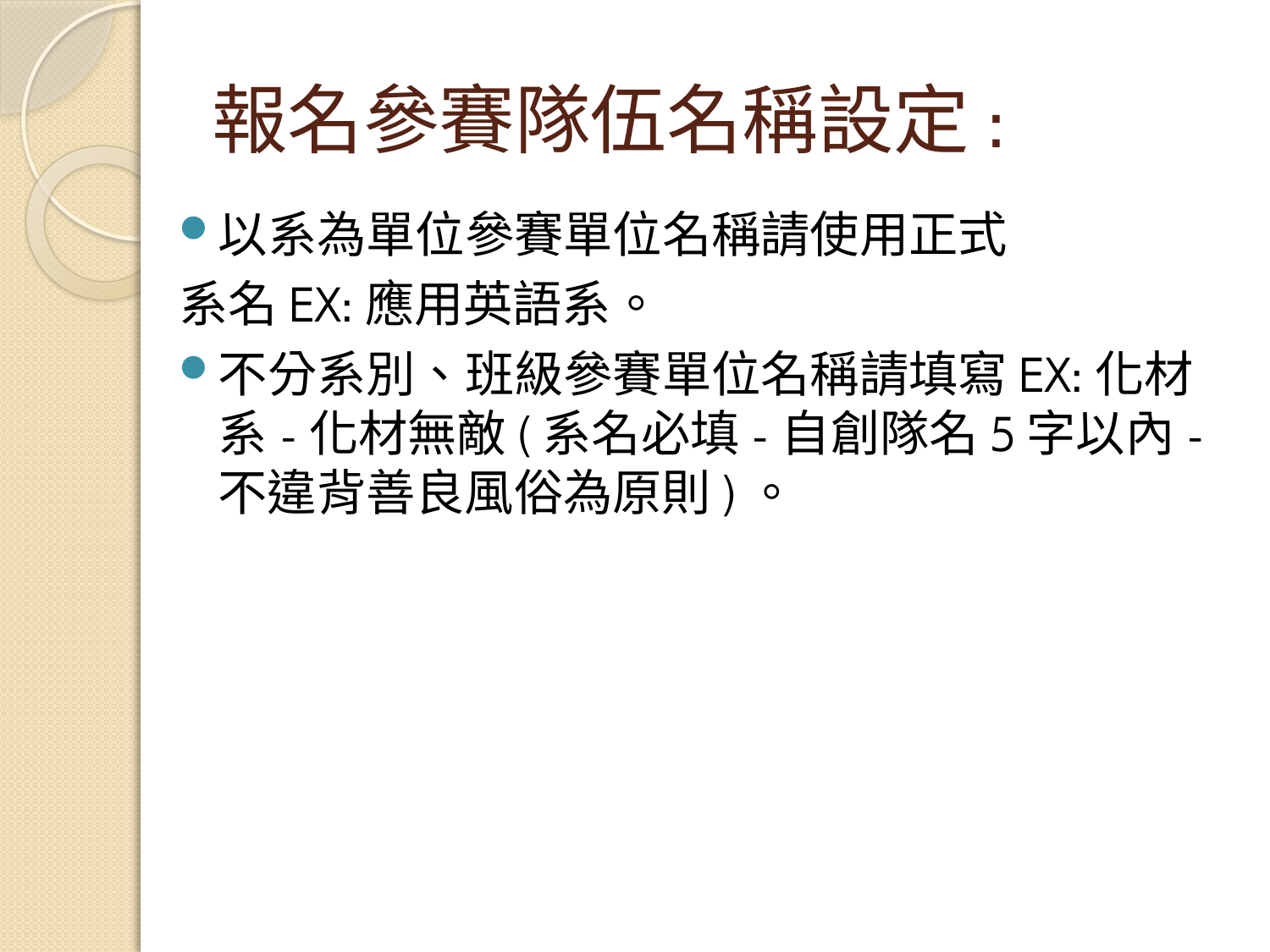

# 報名參賽隊伍名稱設定:
以系為單位參賽單位名稱請使用正式
系名EX:應用英語系。
不分系別、班級參賽單位名稱請填寫EX:化材系-化材無敵(系名必填-自創隊名5字以內-不違背善良風俗為原則)。